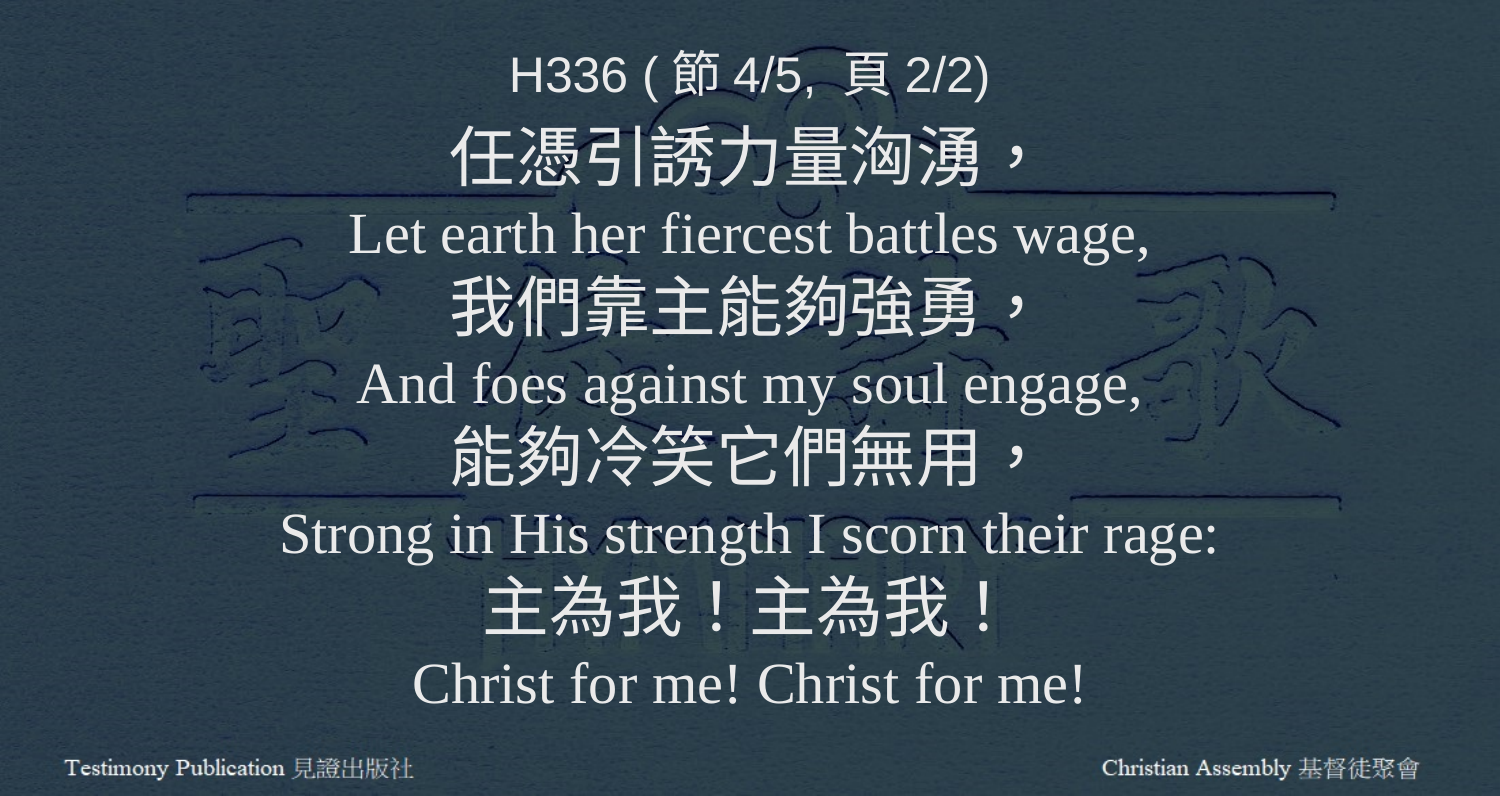

H336 (節4/5, 頁2/2)
任憑引誘力量洶湧，
Let earth her fiercest battles wage,
我們靠主能夠強勇，
And foes against my soul engage,
能夠冷笑它們無用，
Strong in His strength I scorn their rage:
主為我！主為我！
Christ for me! Christ for me!